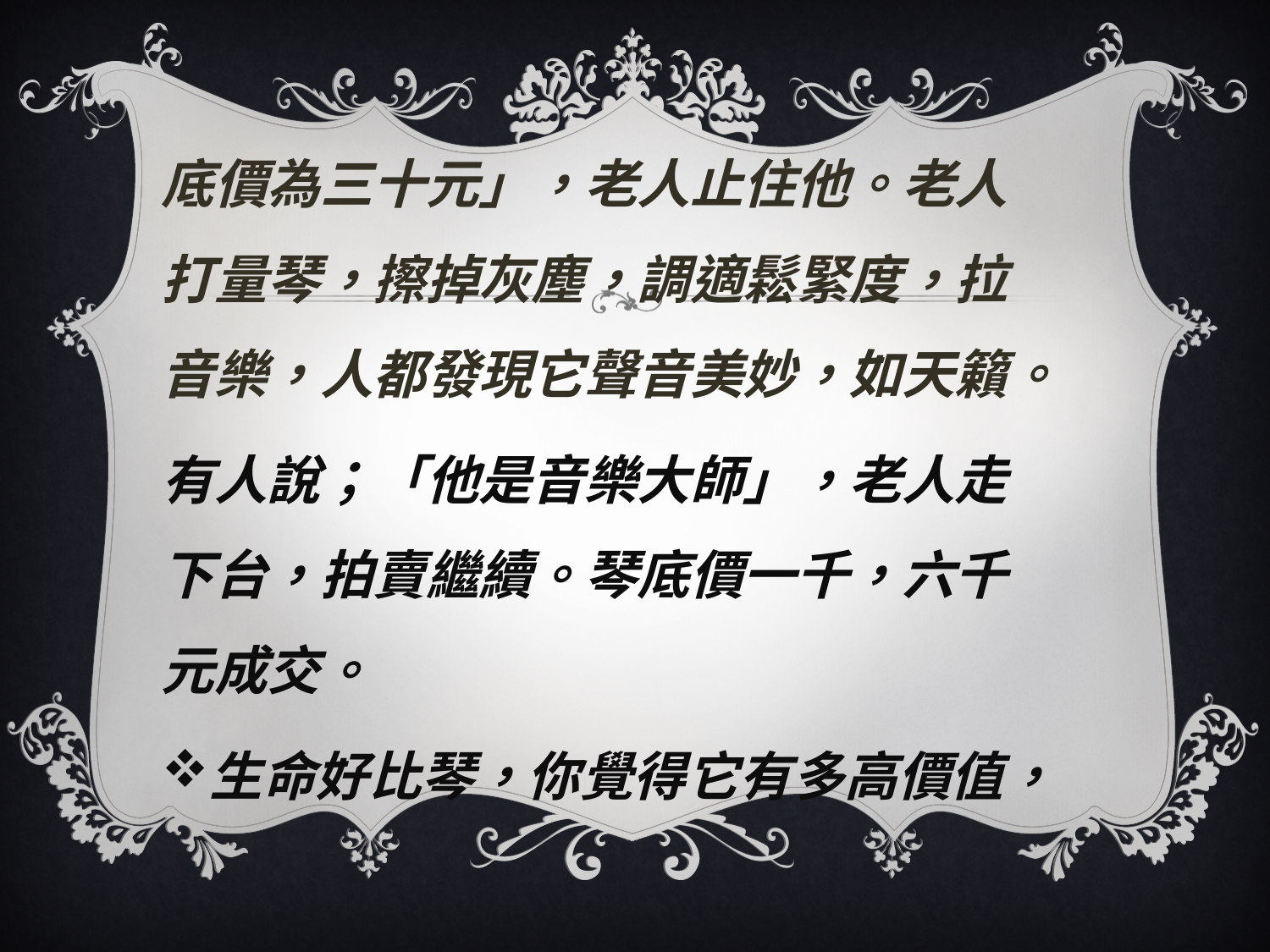

底價為三十元」，老人止住他。老人打量琴，擦掉灰塵，調適鬆緊度，拉音樂，人都發現它聲音美妙，如天籟。
有人說；「他是音樂大師」，老人走下台，拍賣繼續。琴底價一千，六千元成交。
生命好比琴，你覺得它有多高價值，